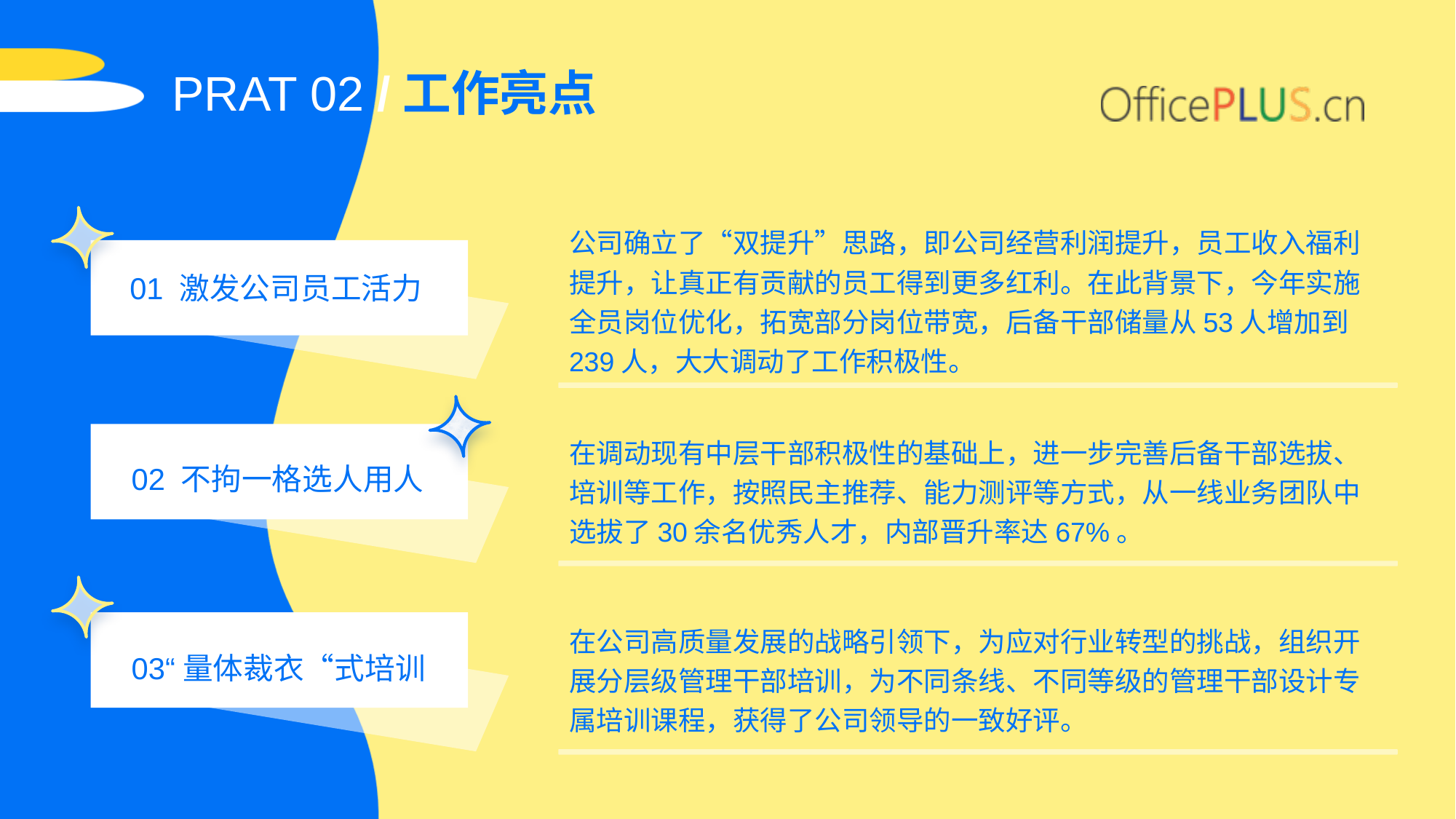

PRAT 02 /工作亮点

公司确立了“双提升”思路，即公司经营利润提升，员工收入福利提升，让真正有贡献的员工得到更多红利。在此背景下，今年实施全员岗位优化，拓宽部分岗位带宽，后备干部储量从53人增加到239人，大大调动了工作积极性。

01 激发公司员工活力

在调动现有中层干部积极性的基础上，进一步完善后备干部选拔、培训等工作，按照民主推荐、能力测评等方式，从一线业务团队中选拔了30余名优秀人才，内部晋升率达67%。
02 不拘一格选人用人

在公司高质量发展的战略引领下，为应对行业转型的挑战，组织开展分层级管理干部培训，为不同条线、不同等级的管理干部设计专属培训课程，获得了公司领导的一致好评。
03“量体裁衣“式培训